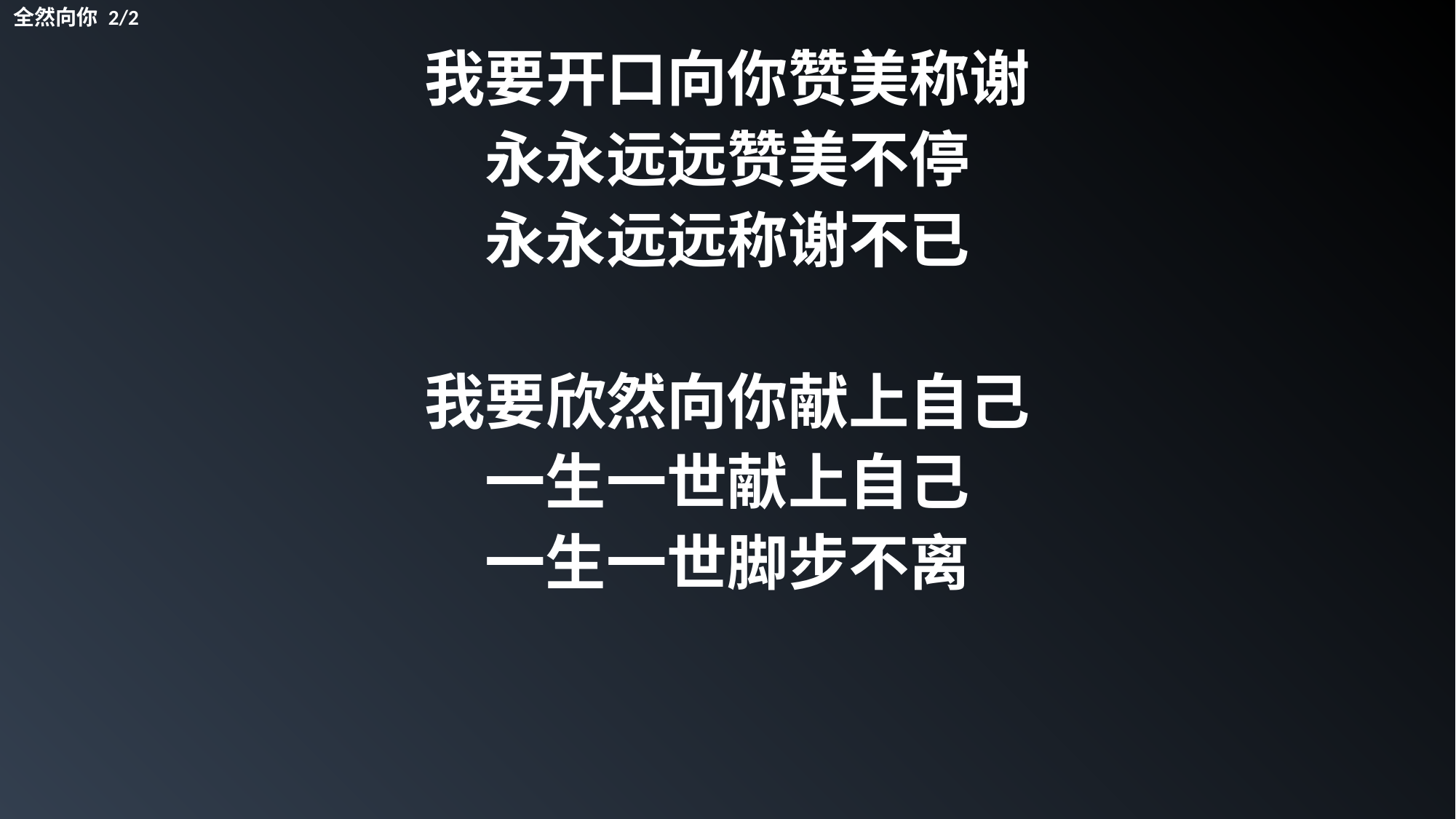

全然向你 2/2
我要开口向你赞美称谢
永永远远赞美不停
永永远远称谢不已

我要欣然向你献上自己
一生一世献上自己
一生一世脚步不离